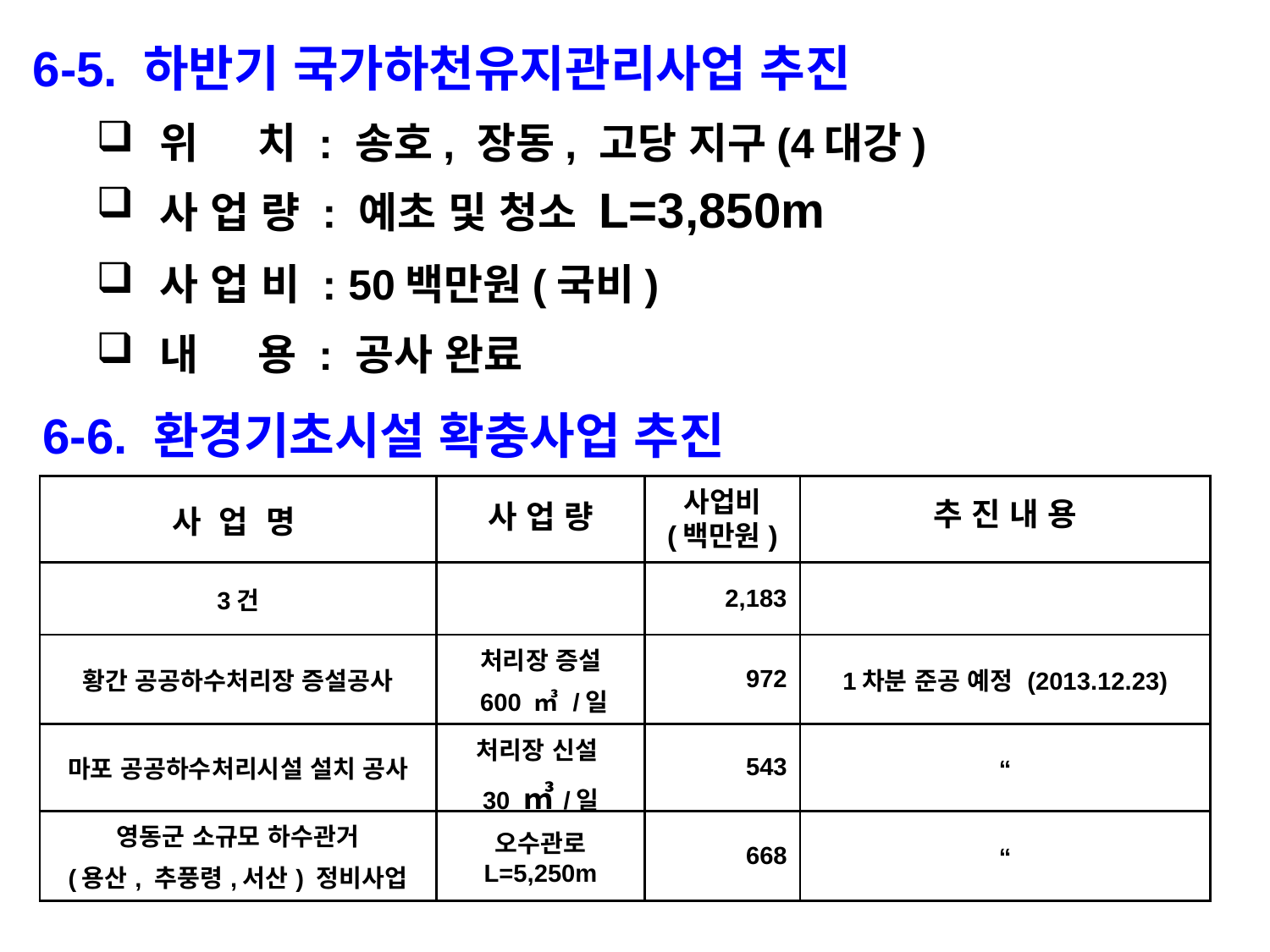

6-5. 하반기 국가하천유지관리사업 추진
위     치 : 송호, 장동, 고당 지구(4대강)
사 업 량 : 예초 및 청소 L=3,850m
사 업 비 : 50백만원(국비)
내     용 : 공사 완료

6-6. 환경기초시설 확충사업 추진

| 사 업 명 | 사 업 량 | 사업비 (백만원) | 추 진 내 용 |
| --- | --- | --- | --- |
| 3건 |  | 2,183 |  |
| 황간 공공하수처리장 증설공사 | 처리장 증설 600 ㎥ /일 | 972 | 1차분 준공 예정 (2013.12.23) |
| 마포 공공하수처리시설 설치 공사 | 처리장 신설 30 ㎥/일 | 543 | “ |
| 영동군 소규모 하수관거 (용산, 추풍령,서산) 정비사업 | 오수관로 L=5,250m | 668 | “ |